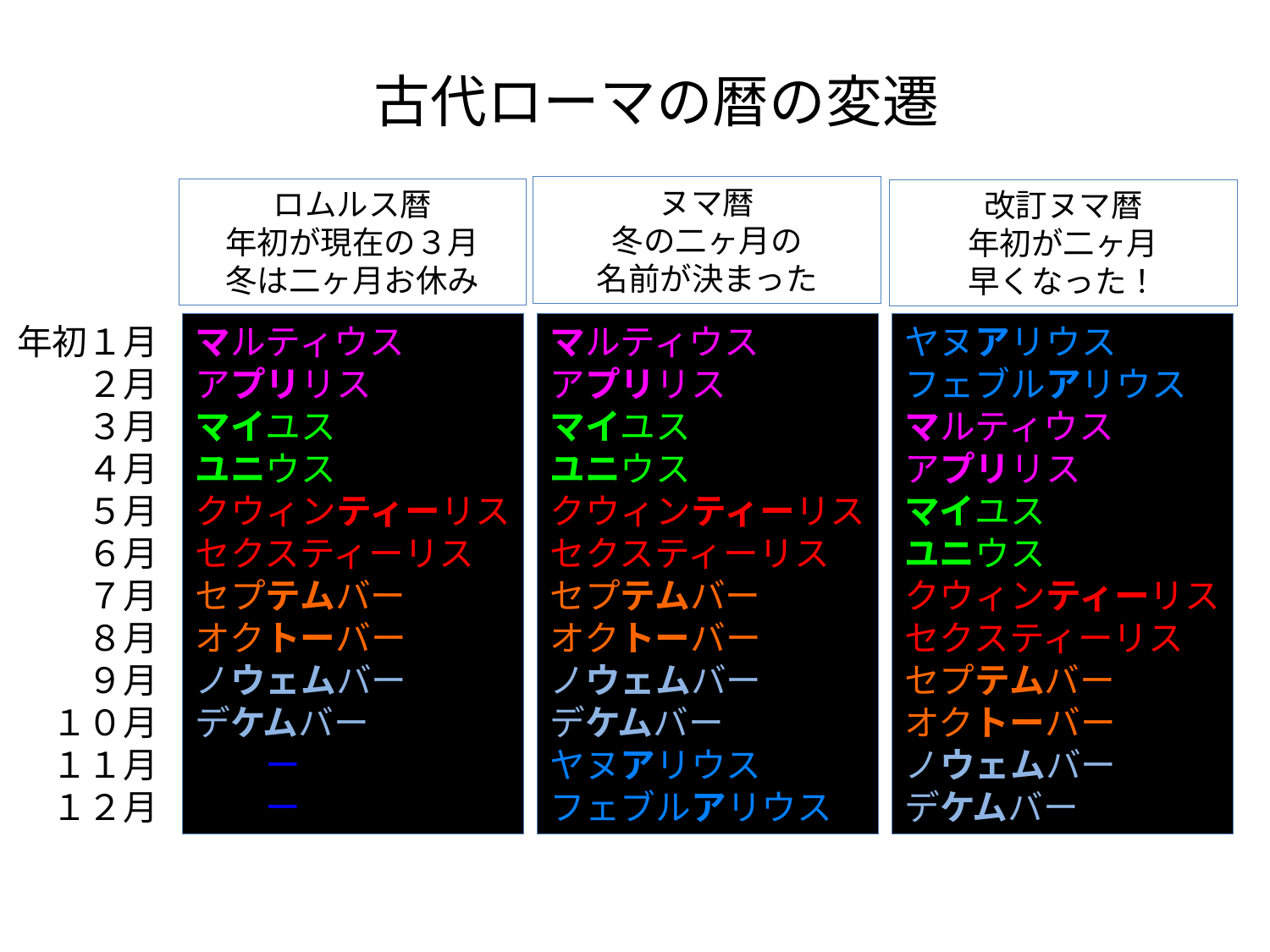

古代ローマの暦の変遷
ヌマ暦
冬の二ヶ月の
名前が決まった
ロムルス暦
年初が現在の３月
冬は二ヶ月お休み
改訂ヌマ暦
年初が二ヶ月
早くなった！
年初１月
２月
３月
４月
５月
６月
７月
８月
９月
１０月
１１月
１２月
マルティウス
アプリリス
マイユス
ユニウス
クウィンティーリス
セクスティーリス
セプテムバー
オクトーバー
ノウェムバー
デケムバー
　　ー
　　ー
マルティウス
アプリリス
マイユス
ユニウス
クウィンティーリス
セクスティーリス
セプテムバー
オクトーバー
ノウェムバー
デケムバー
ヤヌアリウス
フェブルアリウス
ヤヌアリウス
フェブルアリウス
マルティウス
アプリリス
マイユス
ユニウス
クウィンティーリス
セクスティーリス
セプテムバー
オクトーバー
ノウェムバー
デケムバー